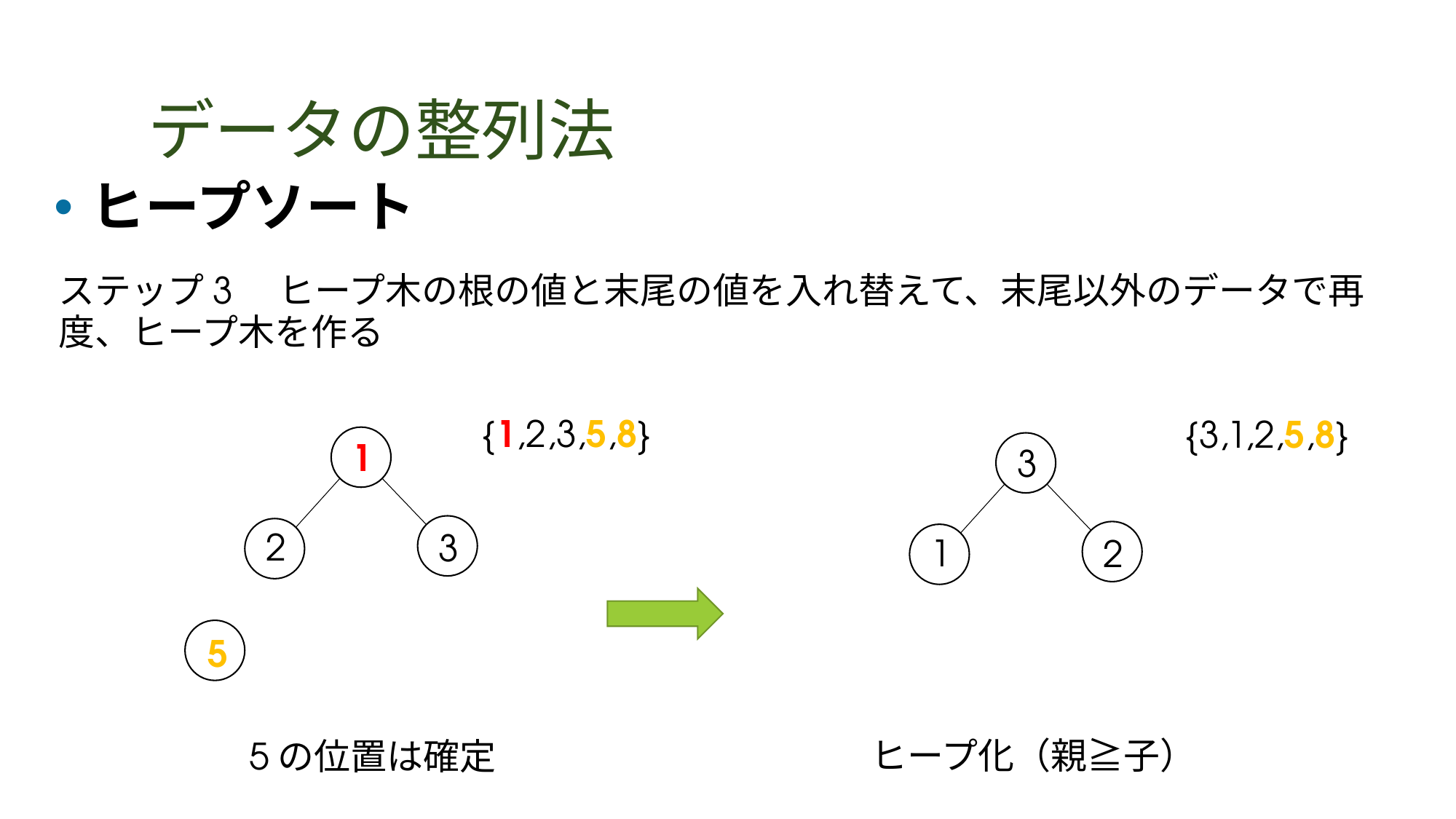

# データの整列法
ヒープソート
ステップ3　ヒープ木の根の値と末尾の値を入れ替えて、末尾以外のデータで再度、ヒープ木を作る
{1,2,3,5,8}

{3,1,2,5,8}

1

2
3

5

3

1
2

ヒープ化（親≧子）
5の位置は確定